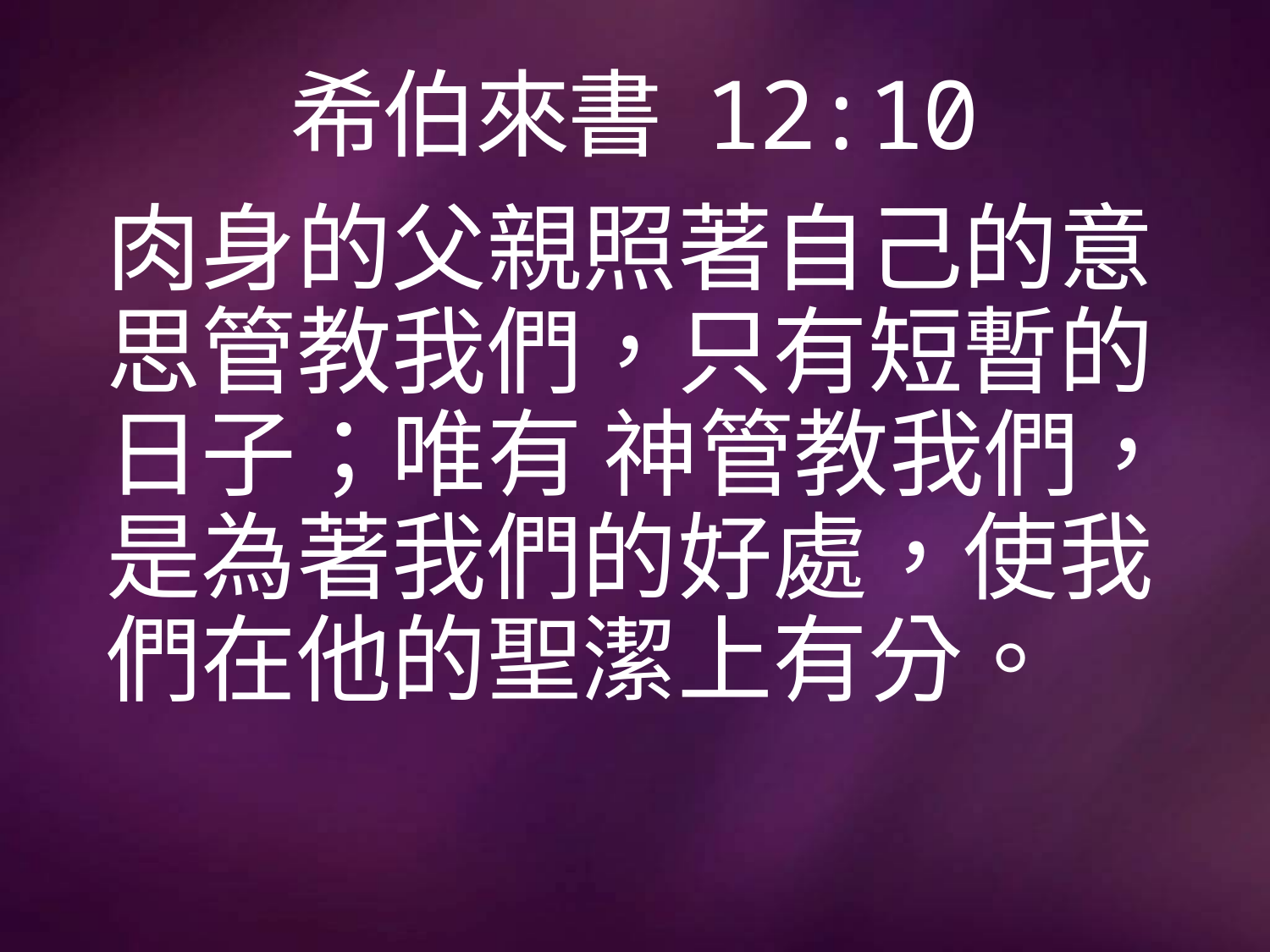

# 希伯來書 12:10
肉身的父親照著自己的意思管教我們，只有短暫的日子；唯有 神管教我們，是為著我們的好處，使我們在他的聖潔上有分。